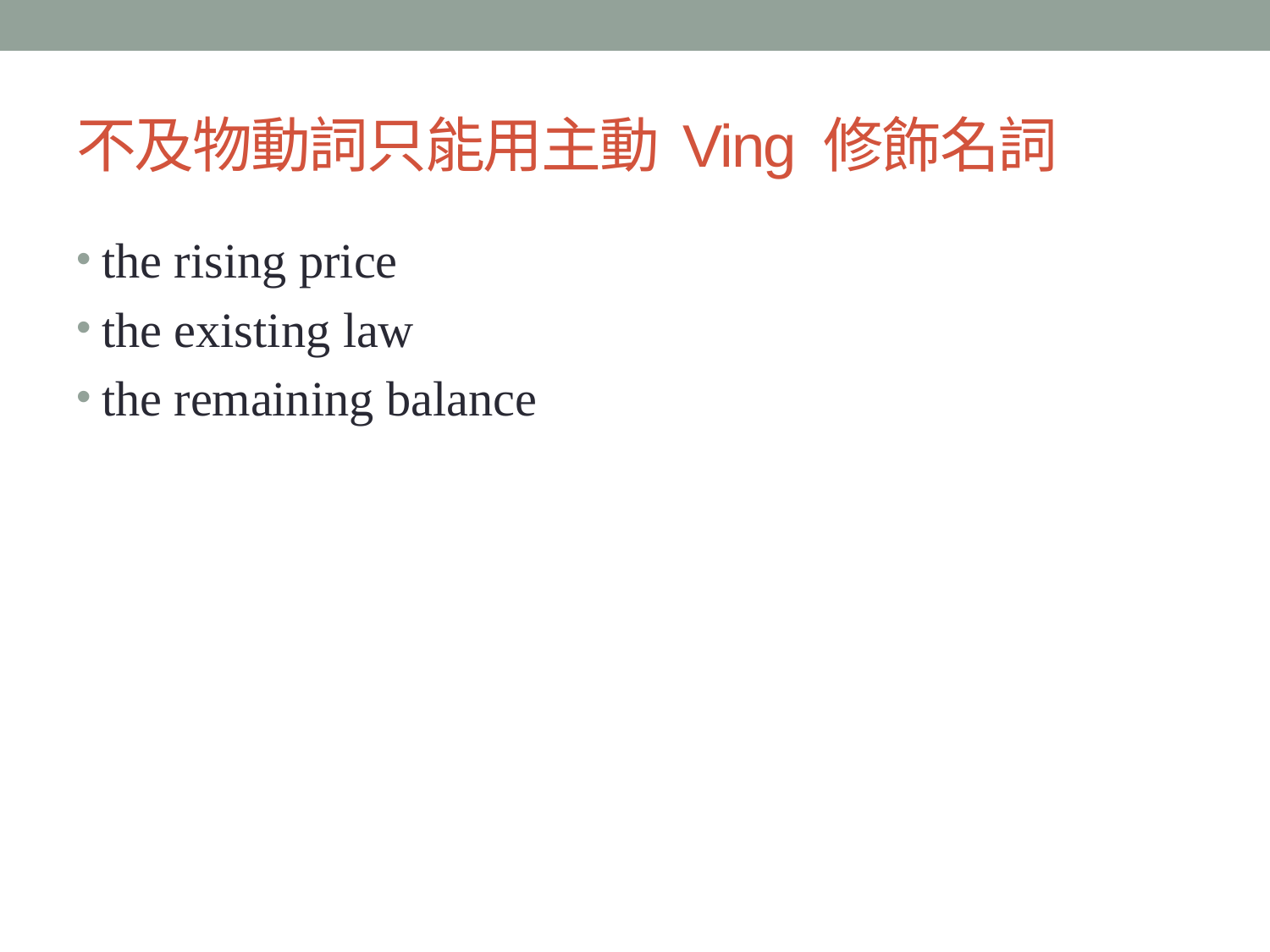

# 不及物動詞只能用主動 Ving 修飾名詞
the rising price
the existing law
the remaining balance